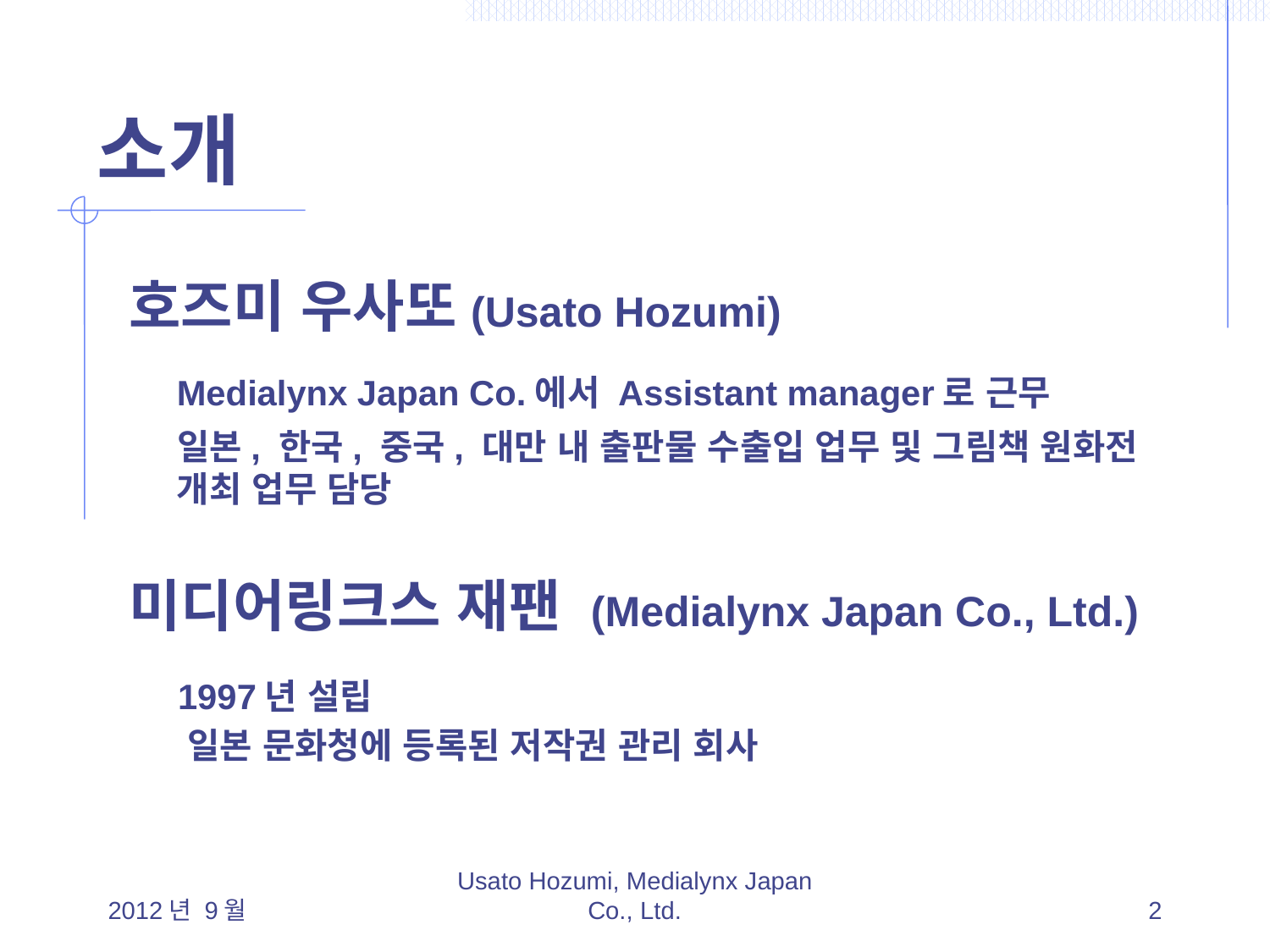

# 소개
호즈미 우사또(Usato Hozumi)
	Medialynx Japan Co.에서 Assistant manager로 근무
    일본, 한국, 중국, 대만 내 출판물 수출입 업무 및 그림책 원화전 개최 업무 담당

미디어링크스 재팬 (Medialynx Japan Co., Ltd.)

     1997년 설립
     일본 문화청에 등록된 저작권 관리 회사
2012년 9월
Usato Hozumi, Medialynx Japan Co., Ltd.
2